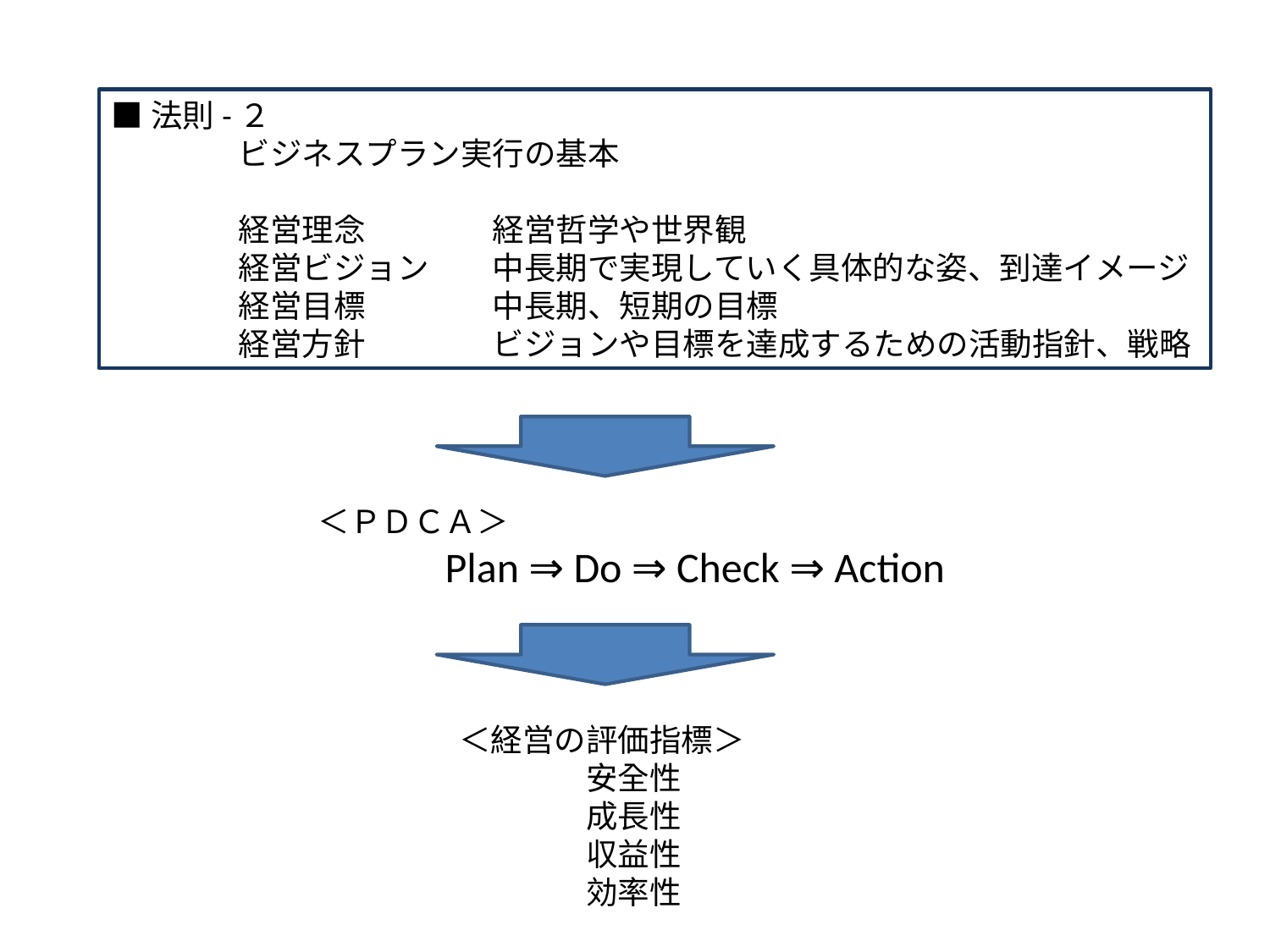

■法則-２
	ビジネスプラン実行の基本

	経営理念	経営哲学や世界観
	経営ビジョン	中長期で実現していく具体的な姿、到達イメージ
	経営目標	中長期、短期の目標
	経営方針	ビジョンや目標を達成するための活動指針、戦略

	＜ＰＤＣＡ＞
		Plan ⇒ Do ⇒ Check ⇒ Action

＜経営の評価指標＞
	安全性
	成長性
	収益性
	効率性